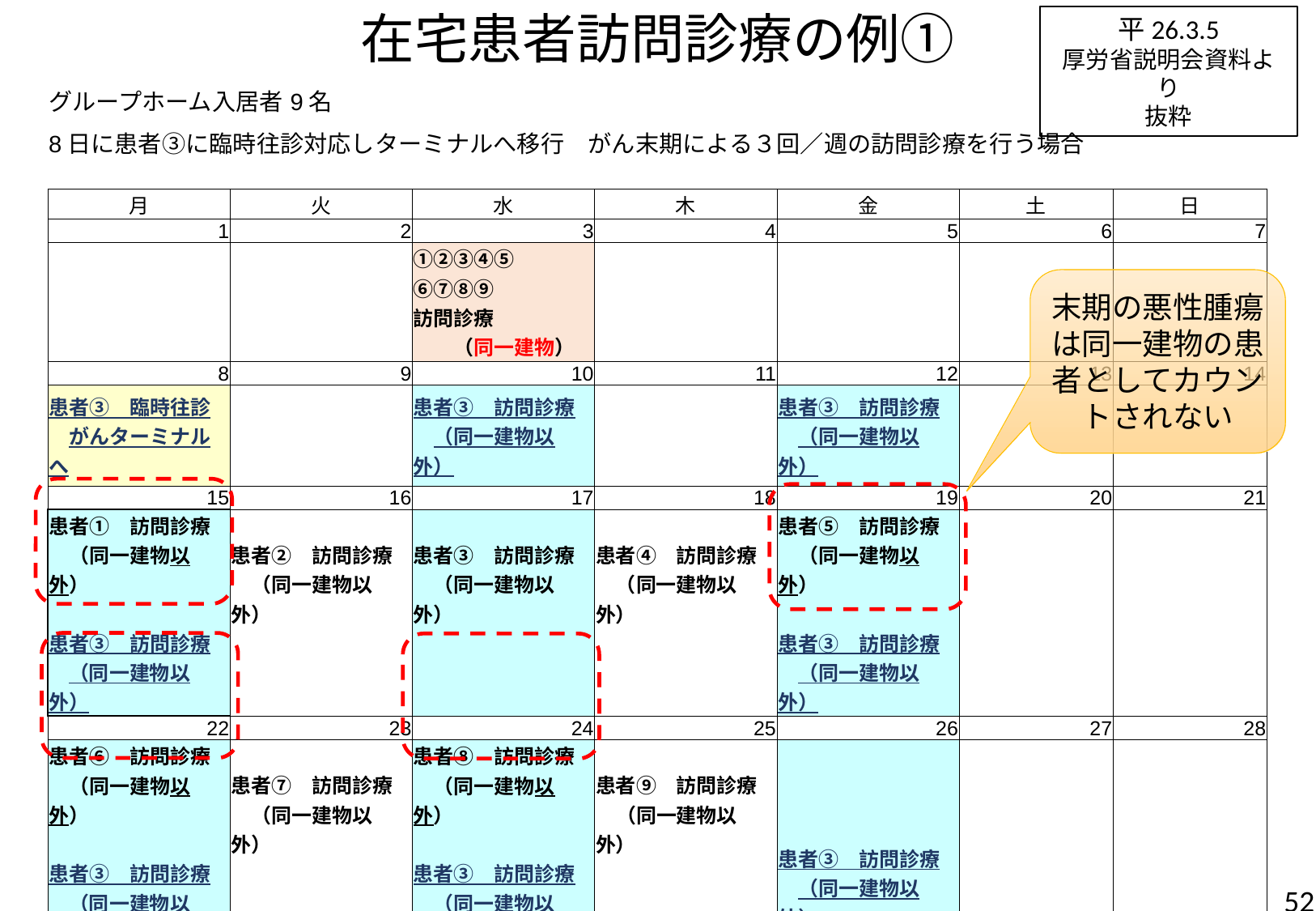

# 在宅患者訪問診療の例①
平26.3.5
厚労省説明会資料より
抜粋
| グループホーム入居者9名 |  |  |  |  |  |  |
| --- | --- | --- | --- | --- | --- | --- |
| 8日に患者③に臨時往診対応しターミナルへ移行　がん末期による３回／週の訪問診療を行う場合 |  |  |  |  |  |  |
|  |  |  |  |  |  |  |
| 月 | 火 | 水 | 木 | 金 | 土 | 日 |
| 1 | 2 | 3 | 4 | 5 | 6 | 7 |
|  |  | ①②③④⑤ ⑥⑦⑧⑨ 訪問診療 　　（同一建物） |  |  |  |  |
| 8 | 9 | 10 | 11 | 12 | 13 | 14 |
| 患者③　臨時往診　がんターミナルへ |  | 患者③　訪問診療 　（同一建物以外） |  | 患者③　訪問診療 　（同一建物以外） |  |  |
| 15 | 16 | 17 | 18 | 19 | 20 | 21 |
| 患者①　訪問診療 　（同一建物以外） 患者③　訪問診療 　（同一建物以外） | 患者②　訪問診療 　（同一建物以外） | 患者③　訪問診療 　（同一建物以外） | 患者④　訪問診療 　（同一建物以外） | 患者⑤　訪問診療 　（同一建物以外） 患者③　訪問診療 　（同一建物以外） |  |  |
| 22 | 23 | 24 | 25 | 26 | 27 | 28 |
| 患者⑥　訪問診療 　（同一建物以外） 患者③　訪問診療 　（同一建物以外） | 患者⑦　訪問診療 　（同一建物以外） | 患者⑧　訪問診療 　（同一建物以外） 患者③　訪問診療 　（同一建物以外） | 患者⑨　訪問診療 　（同一建物以外） | 患者③　訪問診療 　（同一建物以外） |  |  |
|  |  |  |  |  |  |  |
| ※患者①－⑨すべての患者が、１度は訪問診療（同一建物以外）を算定しており、 　高い管理料（同一建物以外）を算定可能である。 |  |  |  |  |  |  |
|  |  |  |  |  |  |  |
|  |  |  |  |  |  |  |
末期の悪性腫瘍は同一建物の患者としてカウントされない

52